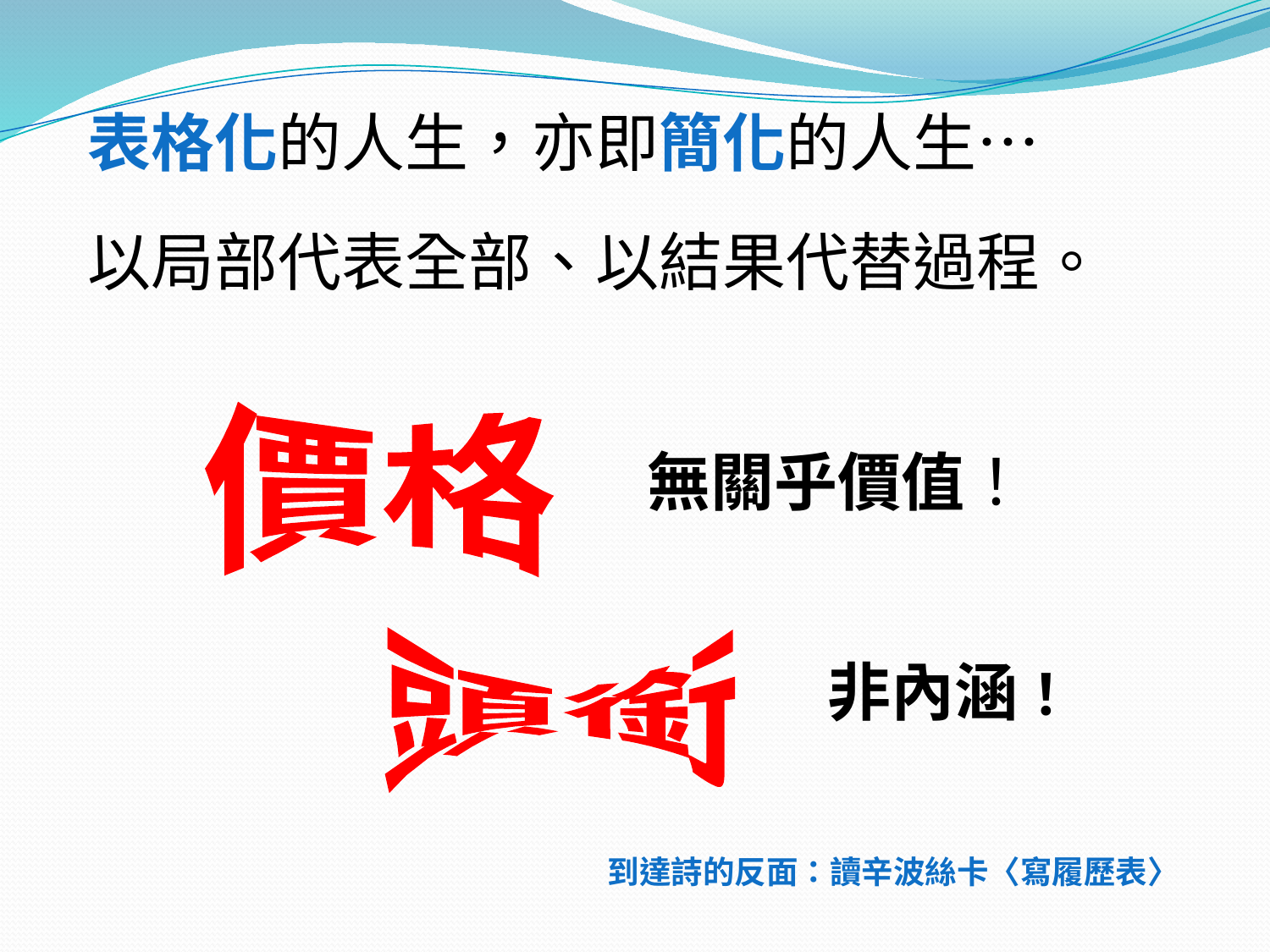

# 表格化的人生，亦即簡化的人生…
以局部代表全部、以結果代替過程。
價格
無關乎價值！
頭銜
非內涵！
到達詩的反面：讀辛波絲卡〈寫履歷表〉